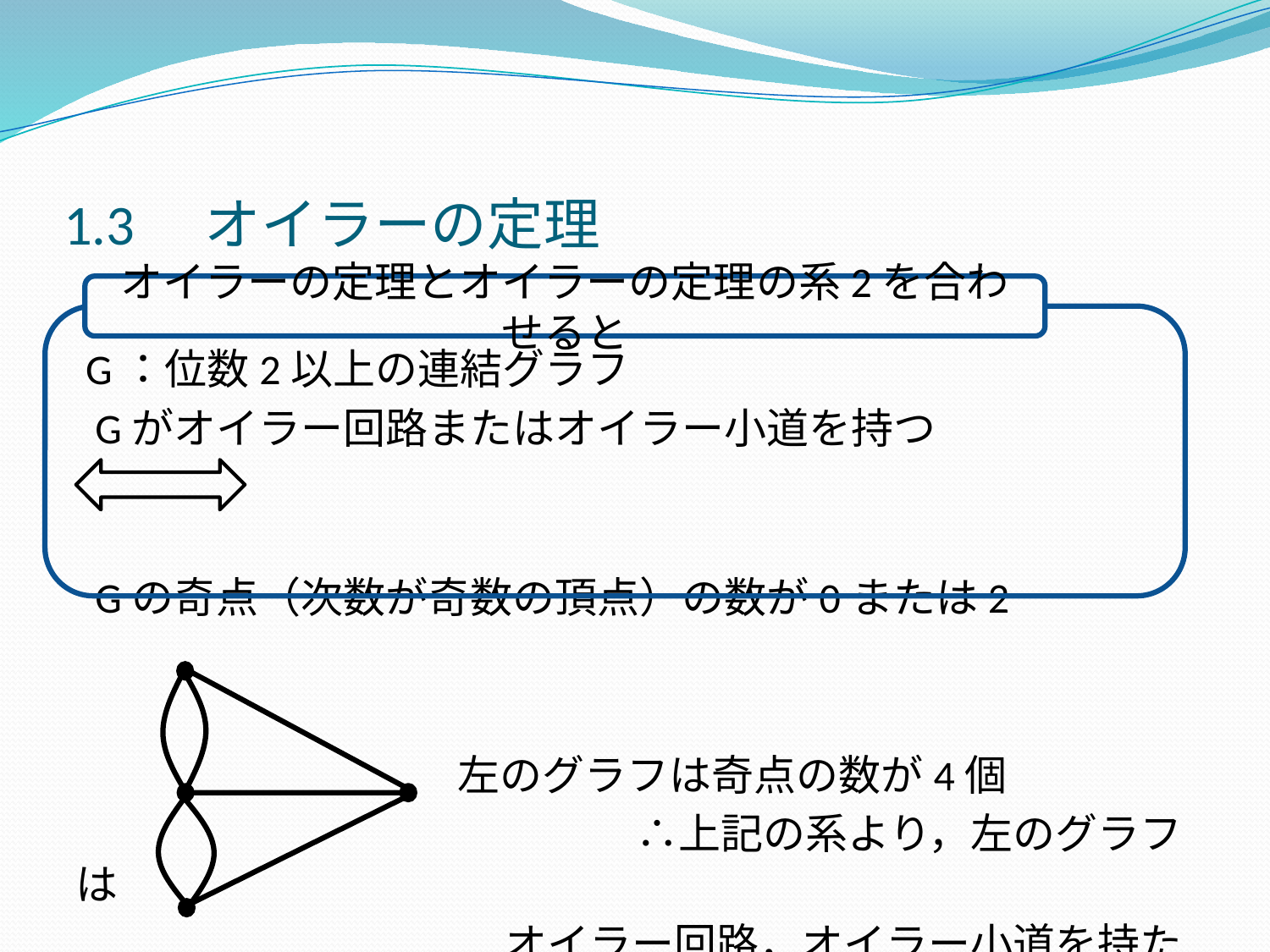

# 1.3　オイラーの定理
オイラーの定理とオイラーの定理の系2を合わせると

 G：位数2以上の連結グラフ
  Gがオイラー回路またはオイラー小道を持つ

  Gの奇点（次数が奇数の頂点）の数が0または2

                                       左のグラフは奇点の数が4個
　　　　　　　　　　　　　 ∴上記の系より，左のグラフは
                                            オイラー回路，オイラー小道を持たない